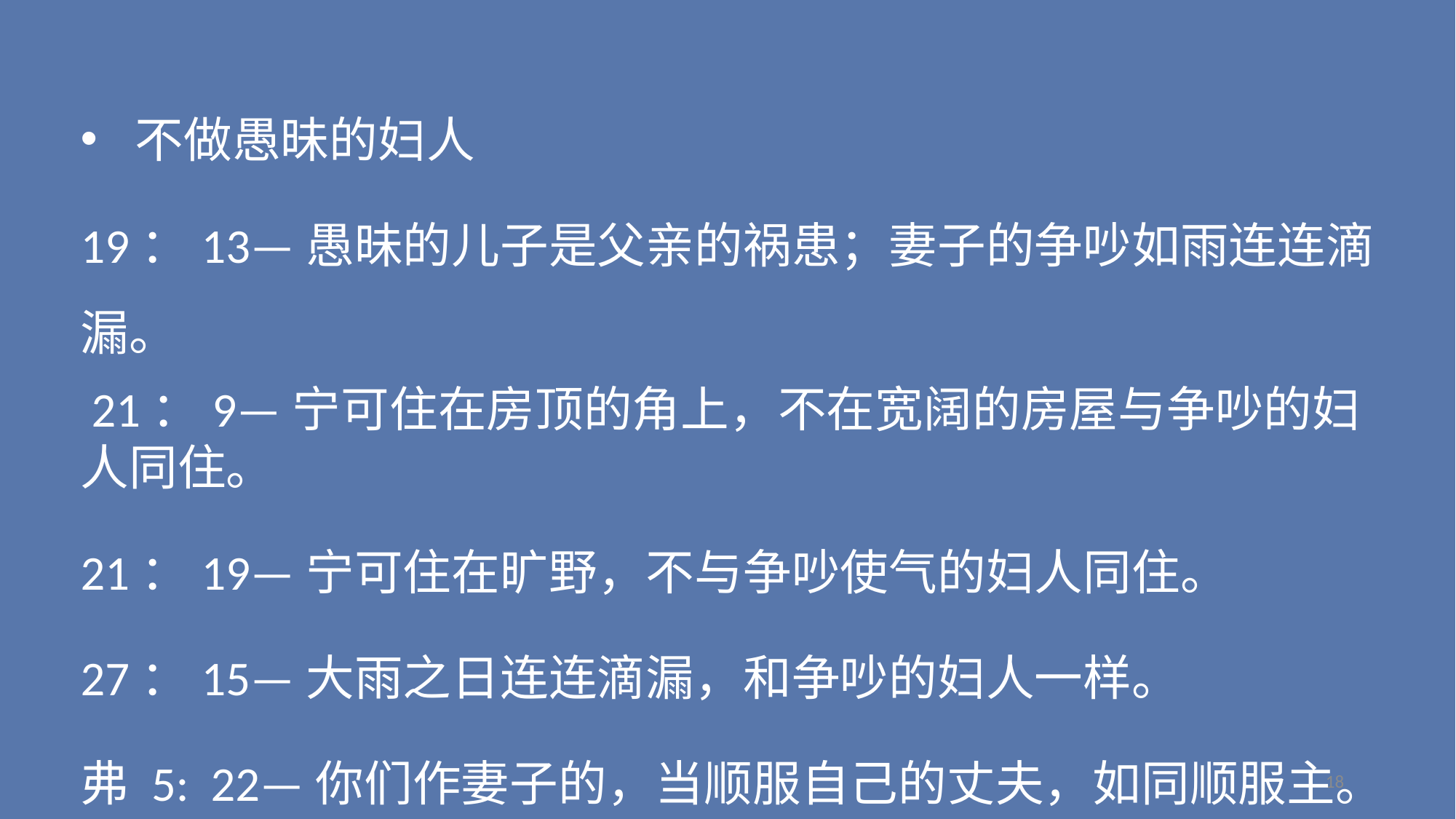

不做愚昧的妇人
19：13—愚昧的儿子是父亲的祸患；妻子的争吵如雨连连滴漏。
 21：9—宁可住在房顶的角上，不在宽阔的房屋与争吵的妇人同住。
21：19—宁可住在旷野，不与争吵使气的妇人同住。
27：15—大雨之日连连滴漏，和争吵的妇人一样。
弗 5:  22—你们作妻子的，当顺服自己的丈夫，如同顺服主。
18